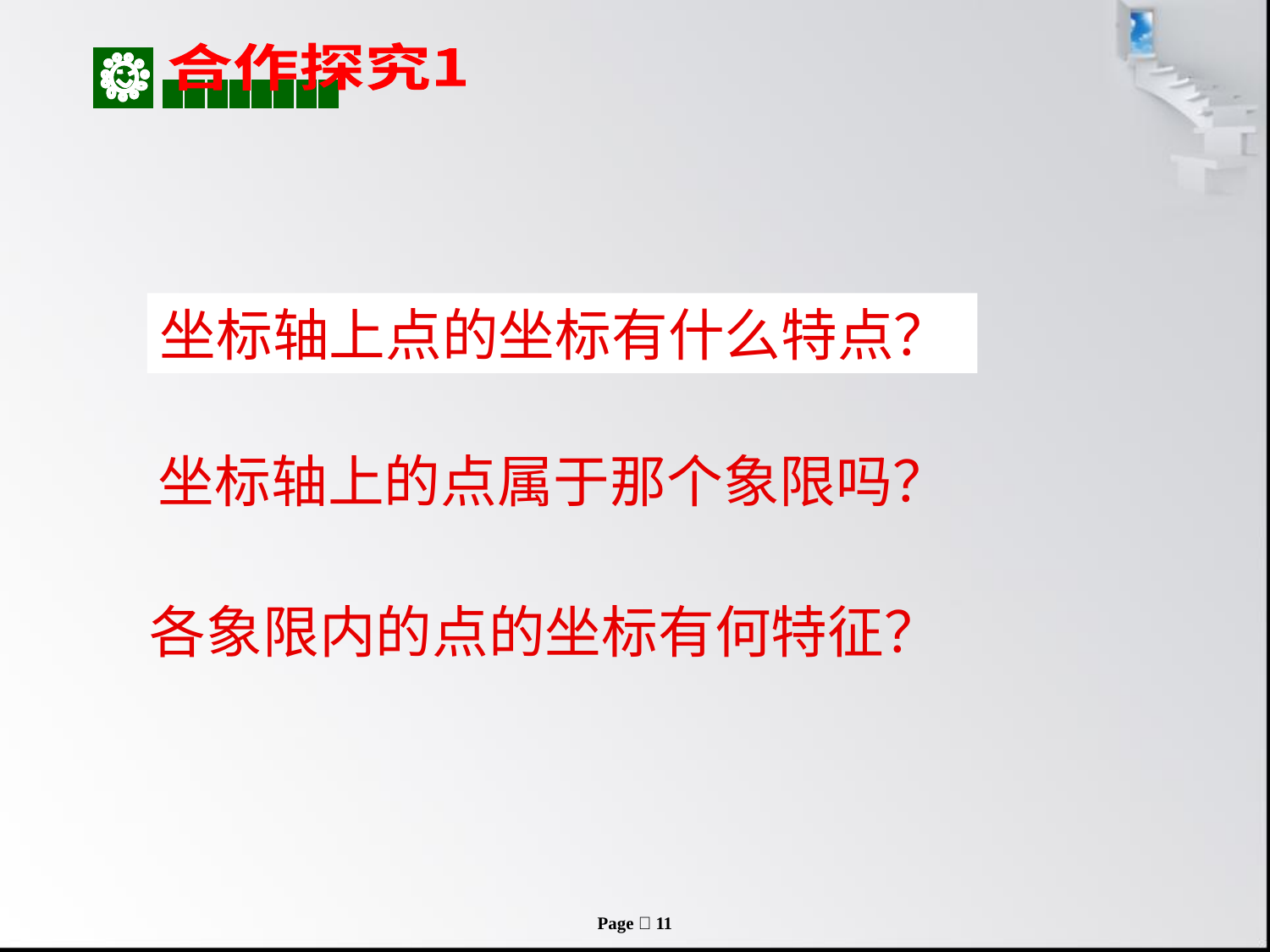

合作探究1

坐标轴上点的坐标有什么特点？
坐标轴上的点属于那个象限吗？
# 各象限内的点的坐标有何特征？